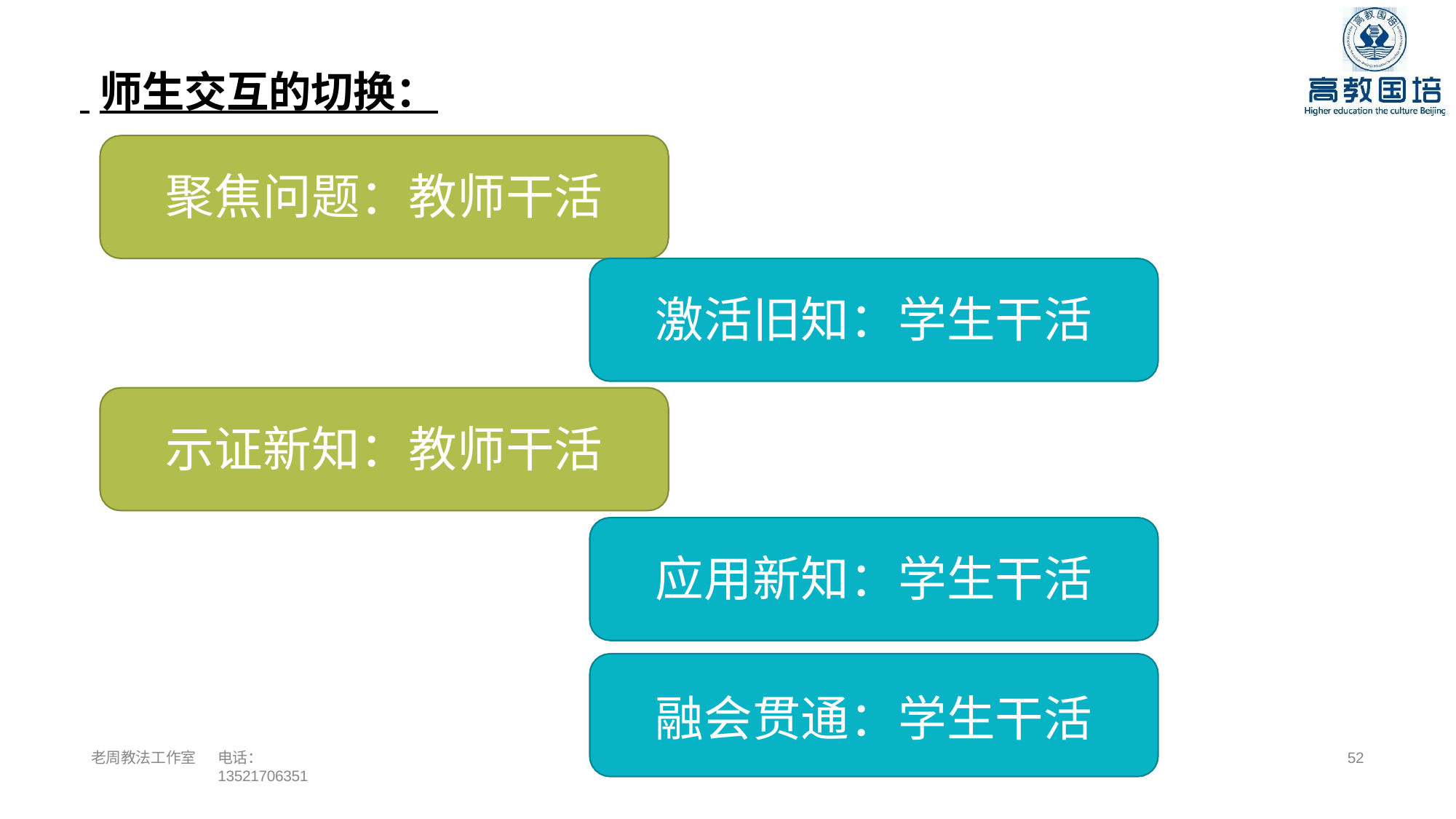

# 师生交互的切换：

聚焦问题：教师干活

激活旧知：学生干活

示证新知：教师干活

应用新知：学生干活

融会贯通：学生干活

老周教法工作室
电话：13521706351
52